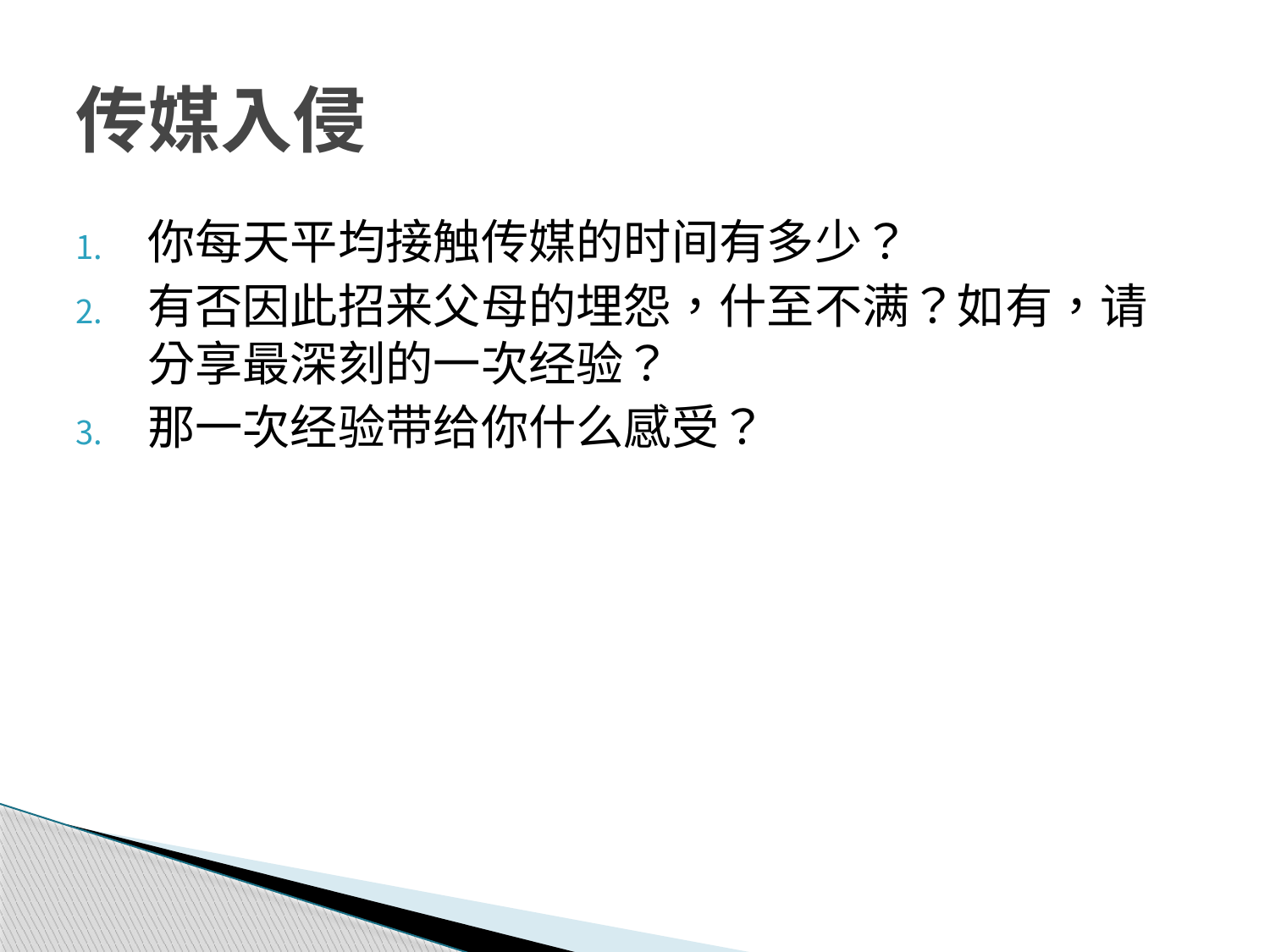

# 传媒入侵
你每天平均接触传媒的时间有多少？
有否因此招来父母的埋怨，什至不满？如有，请分享最深刻的一次经验？
那一次经验带给你什么感受？